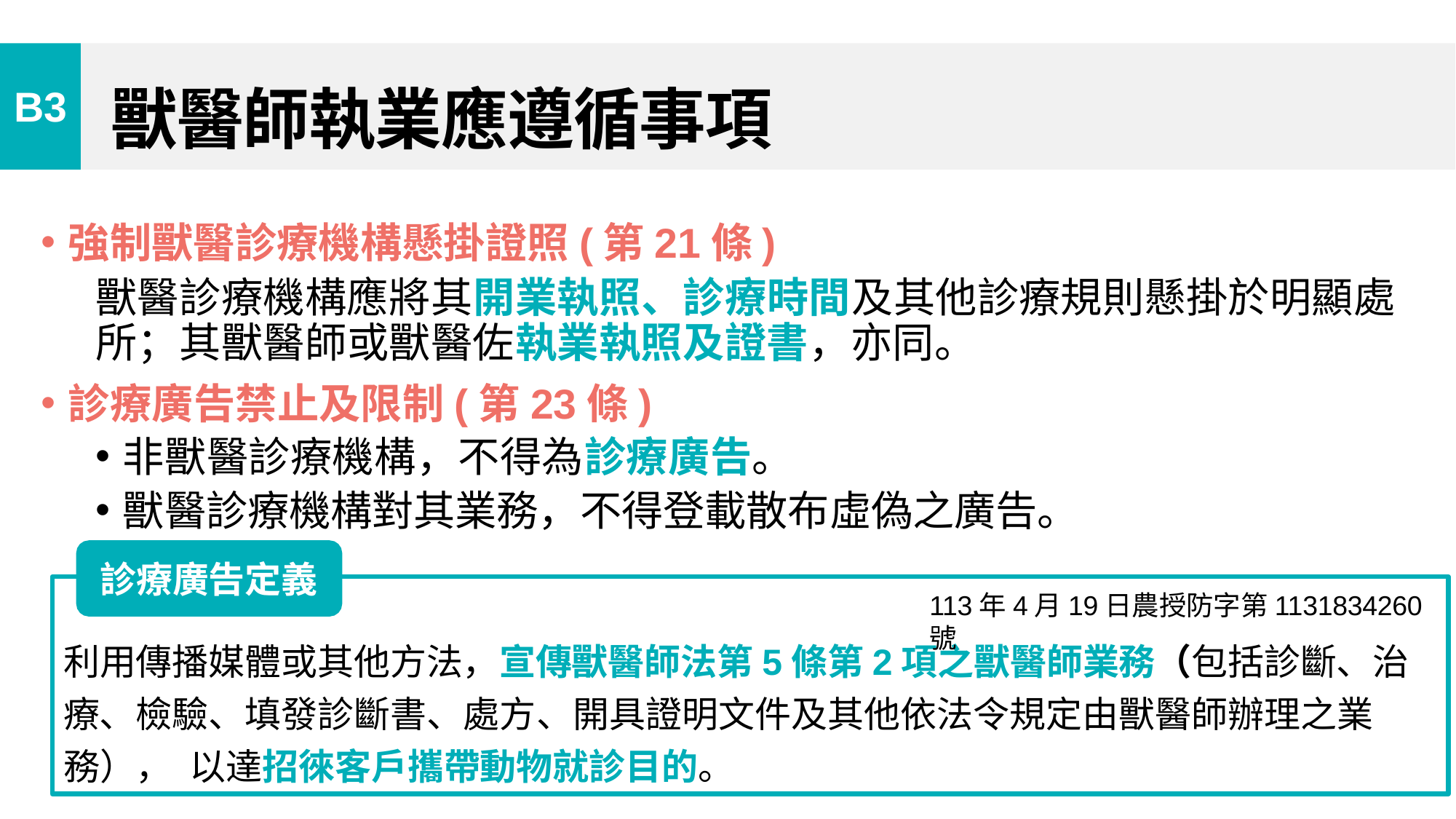

# 獸醫師執業應遵循事項
B3
強制獸醫診療機構懸掛證照(第21條)
獸醫診療機構應將其開業執照、診療時間及其他診療規則懸掛於明顯處所；其獸醫師或獸醫佐執業執照及證書，亦同。
診療廣告禁止及限制(第23條)
非獸醫診療機構，不得為診療廣告。
獸醫診療機構對其業務，不得登載散布虛偽之廣告。
診療廣告定義

113年4月19日農授防字第1131834260號
利用傳播媒體或其他方法，宣傳獸醫師法第5條第2項之獸醫師業務（包括診斷、治療、檢驗、填發診斷書、處方、開具證明文件及其他依法令規定由獸醫師辦理之業務）， 以達招徠客戶攜帶動物就診目的。